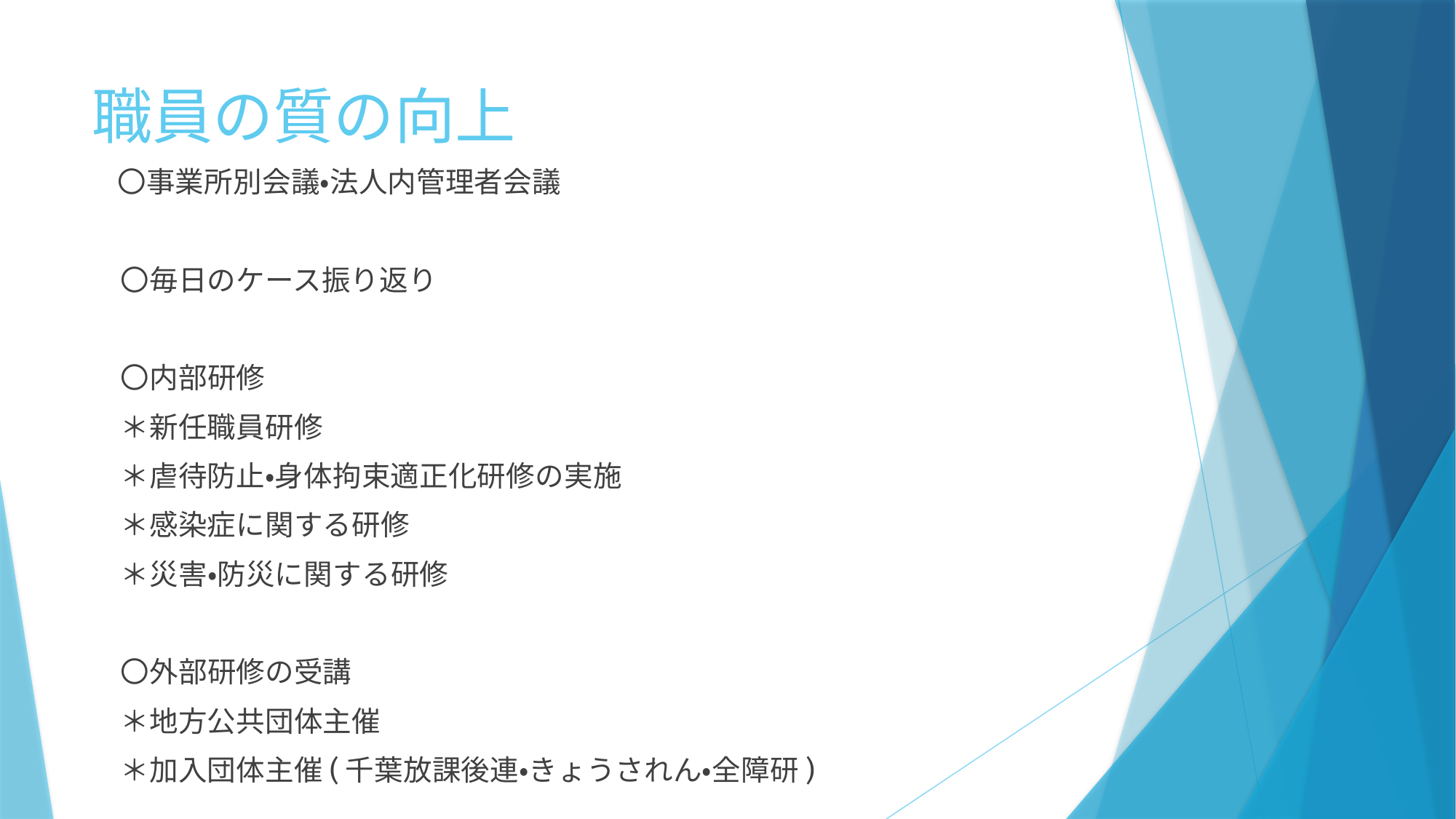

# 職員の質の向上
　〇事業所別会議・法人内管理者会議

　〇毎日のケース振り返り

　〇内部研修
　＊新任職員研修
　＊虐待防止・身体拘束適正化研修の実施
　＊感染症に関する研修
　＊災害・防災に関する研修

　〇外部研修の受講
　＊地方公共団体主催
　＊加入団体主催(千葉放課後連・きょうされん・全障研)